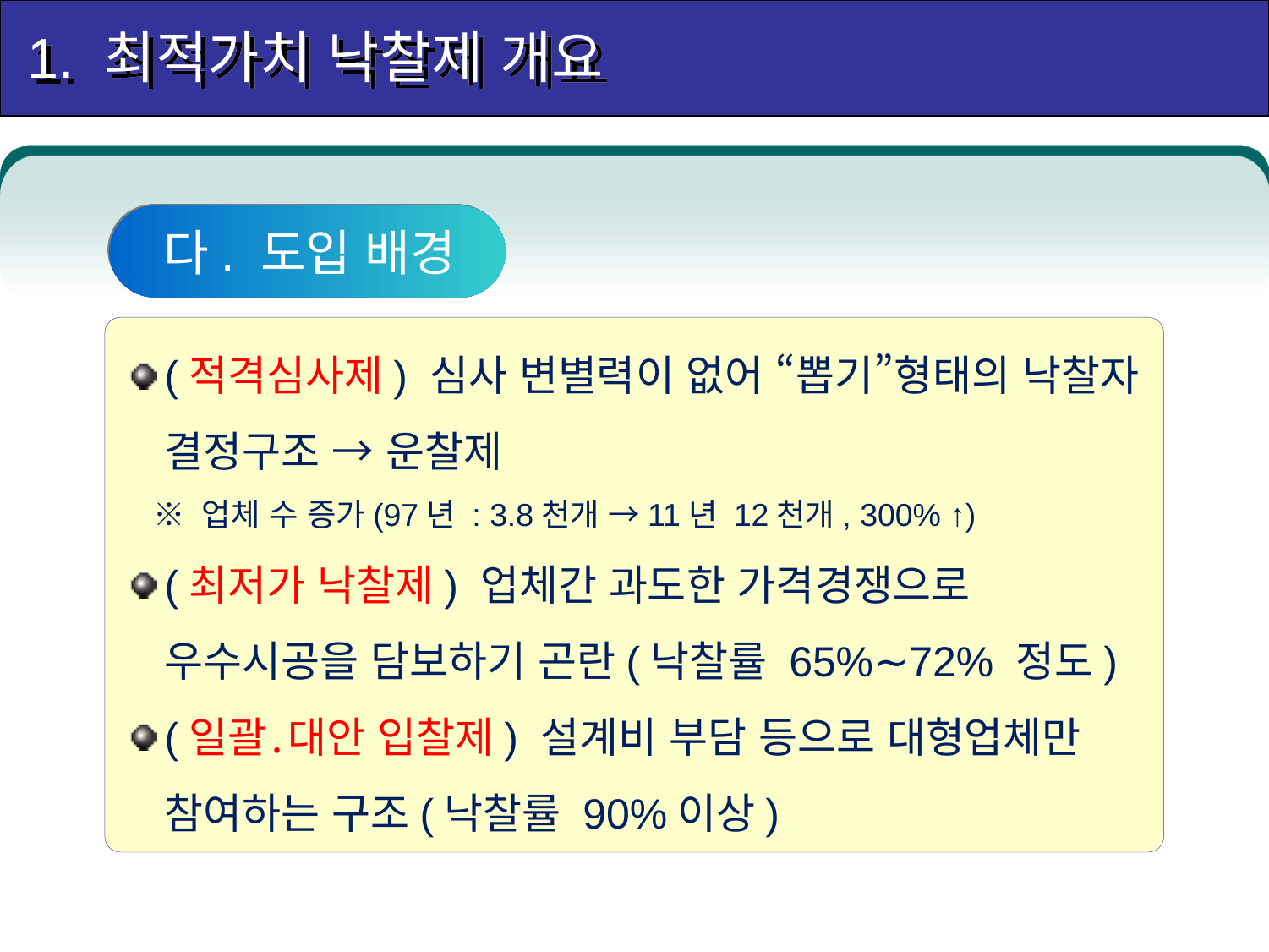

1. 최적가치 낙찰제 개요
다. 도입 배경

(적격심사제) 심사 변별력이 없어 “뽑기”형태의 낙찰자 결정구조 → 운찰제
   ※ 업체 수 증가(97년 : 3.8천개 →11년 12천개, 300% ↑)
(최저가 낙찰제) 업체간 과도한 가격경쟁으로 우수시공을 담보하기 곤란(낙찰률 65%∼72% 정도)
(일괄․대안 입찰제) 설계비 부담 등으로 대형업체만 참여하는 구조(낙찰률 90%이상)